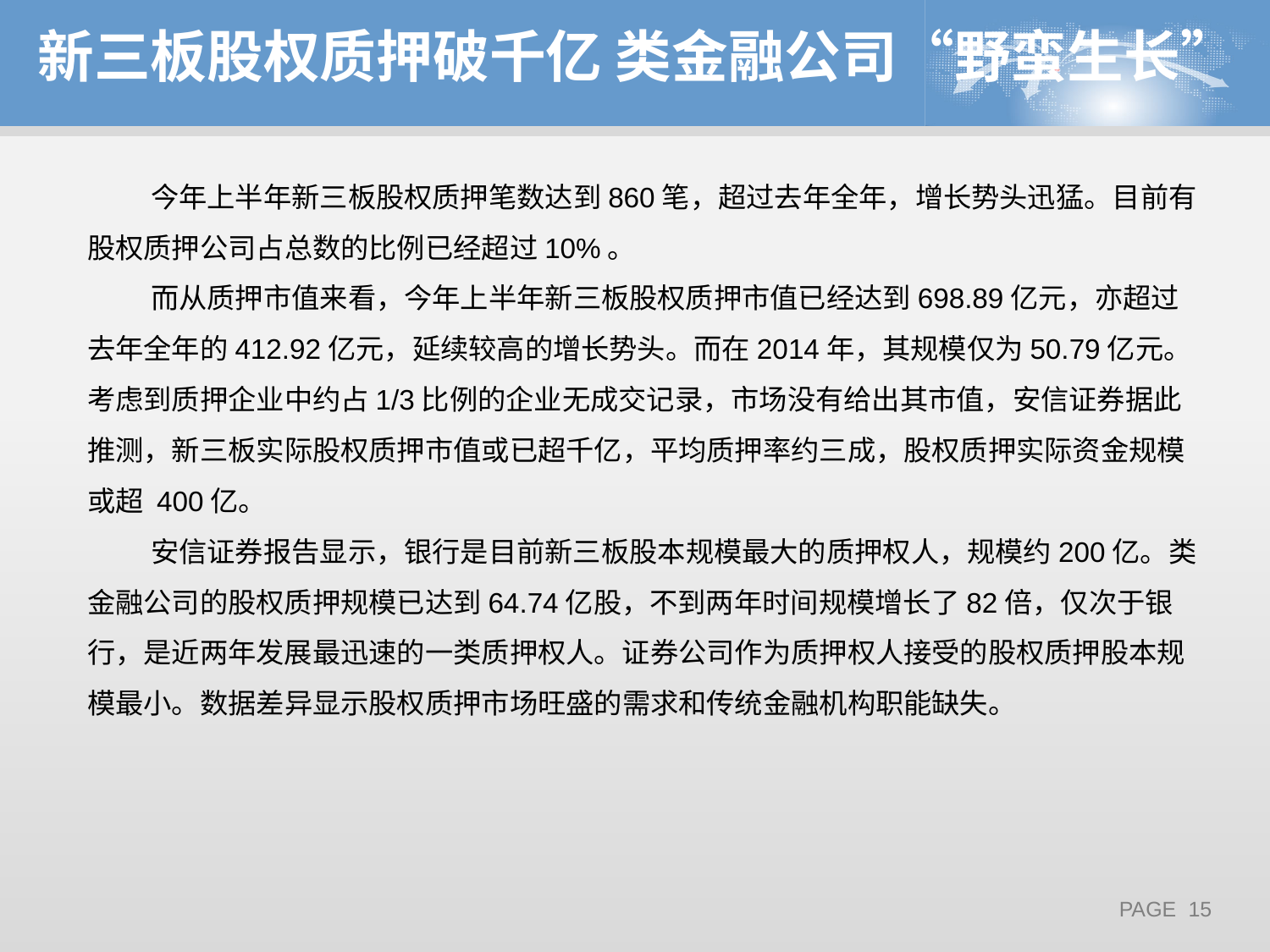

新三板股权质押破千亿 类金融公司“野蛮生长”
今年上半年新三板股权质押笔数达到860笔，超过去年全年，增长势头迅猛。目前有股权质押公司占总数的比例已经超过10%。
而从质押市值来看，今年上半年新三板股权质押市值已经达到698.89亿元，亦超过去年全年的412.92亿元，延续较高的增长势头。而在2014年，其规模仅为50.79亿元。考虑到质押企业中约占1/3比例的企业无成交记录，市场没有给出其市值，安信证券据此推测，新三板实际股权质押市值或已超千亿，平均质押率约三成，股权质押实际资金规模或超 400亿。
安信证券报告显示，银行是目前新三板股本规模最大的质押权人，规模约200亿。类金融公司的股权质押规模已达到64.74亿股，不到两年时间规模增长了82倍，仅次于银行，是近两年发展最迅速的一类质押权人。证券公司作为质押权人接受的股权质押股本规模最小。数据差异显示股权质押市场旺盛的需求和传统金融机构职能缺失。